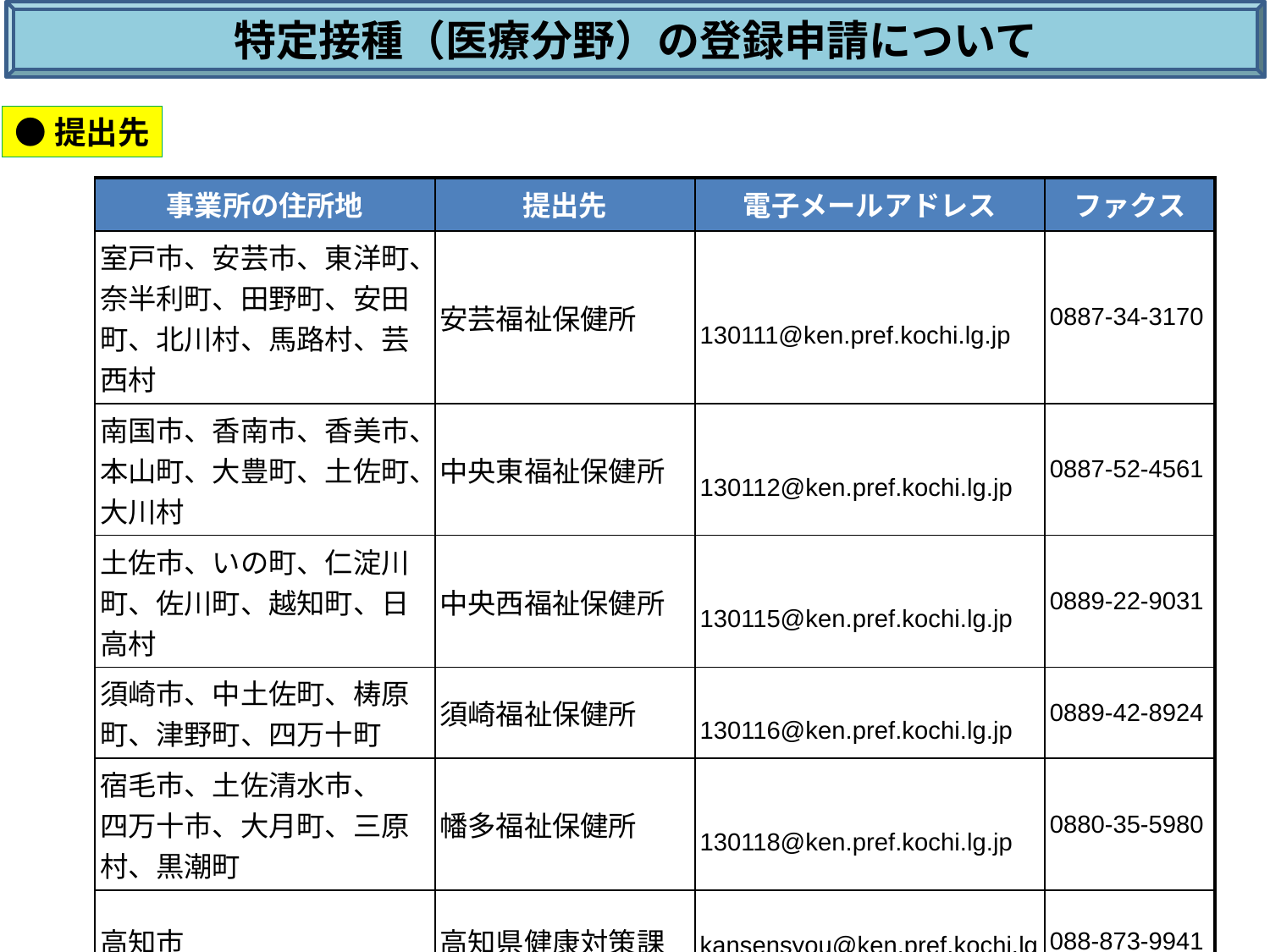

特定接種（医療分野）の登録申請について
●提出先
| 事業所の住所地 | 提出先 | 電子メールアドレス | ファクス |
| --- | --- | --- | --- |
| 室戸市、安芸市、東洋町、奈半利町、田野町、安田町、北川村、馬路村、芸西村 | 安芸福祉保健所 | 130111@ken.pref.kochi.lg.jp | 0887-34-3170 |
| 南国市、香南市、香美市、本山町、大豊町、土佐町、大川村 | 中央東福祉保健所 | 130112@ken.pref.kochi.lg.jp | 0887-52-4561 |
| 土佐市、いの町、仁淀川町、佐川町、越知町、日高村 | 中央西福祉保健所 | 130115@ken.pref.kochi.lg.jp | 0889-22-9031 |
| 須崎市、中土佐町、梼原町、津野町、四万十町 | 須崎福祉保健所 | 130116@ken.pref.kochi.lg.jp | 0889-42-8924 |
| 宿毛市、土佐清水市、 四万十市、大月町、三原村、黒潮町 | 幡多福祉保健所 | 130118@ken.pref.kochi.lg.jp | 0880-35-5980 |
| 高知市 | 高知県健康対策課 | kansensyou@ken.pref.kochi.lg.jp | 088-873-9941 |